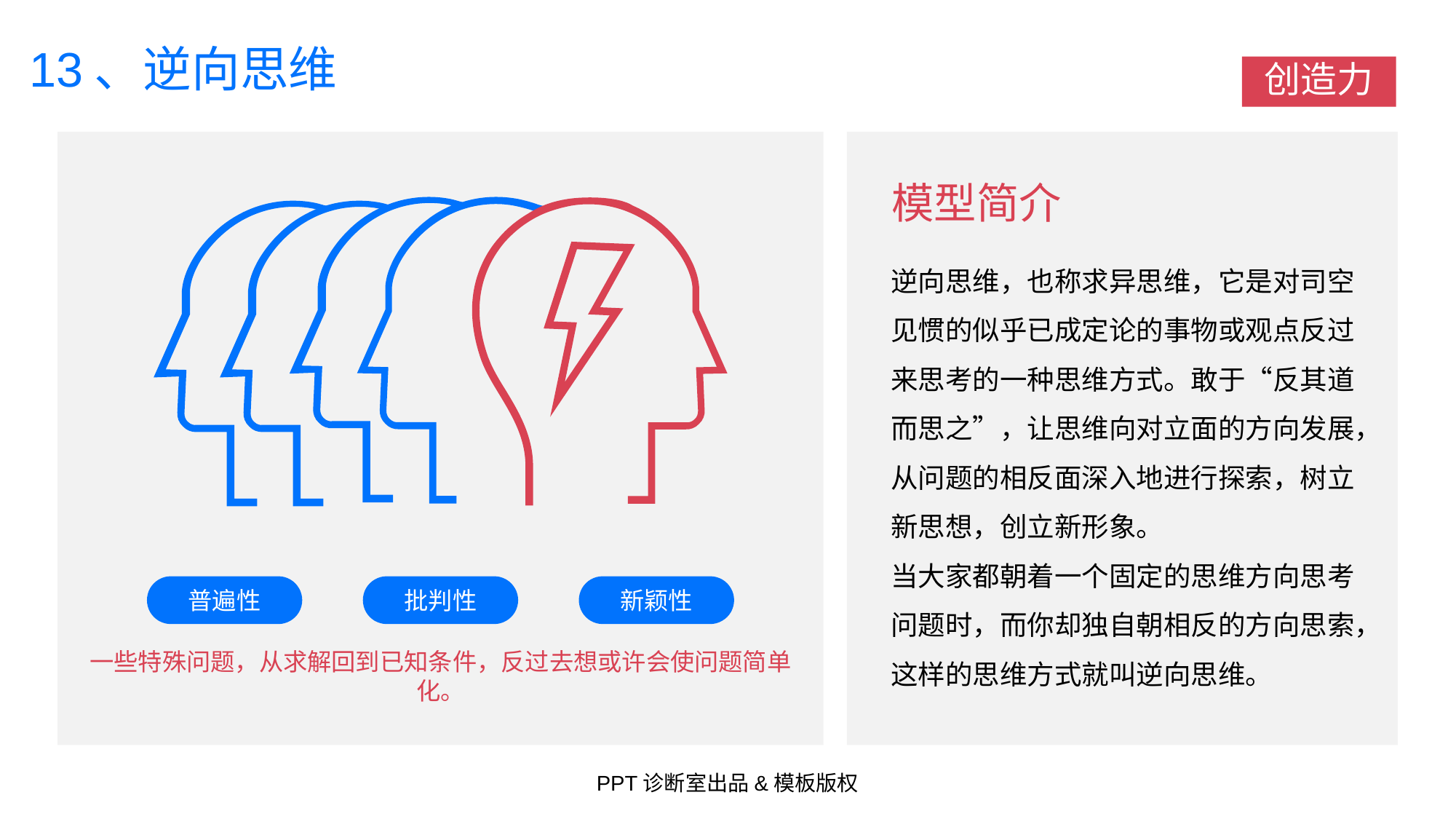

13、逆向思维
创造力

模型简介

普遍性
批判性
新颖性
一些特殊问题，从求解回到已知条件，反过去想或许会使问题简单化。
逆向思维，也称求异思维，它是对司空见惯的似乎已成定论的事物或观点反过来思考的一种思维方式。敢于“反其道而思之”，让思维向对立面的方向发展，从问题的相反面深入地进行探索，树立新思想，创立新形象。
当大家都朝着一个固定的思维方向思考问题时，而你却独自朝相反的方向思索，这样的思维方式就叫逆向思维。
PPT诊断室出品&模板版权